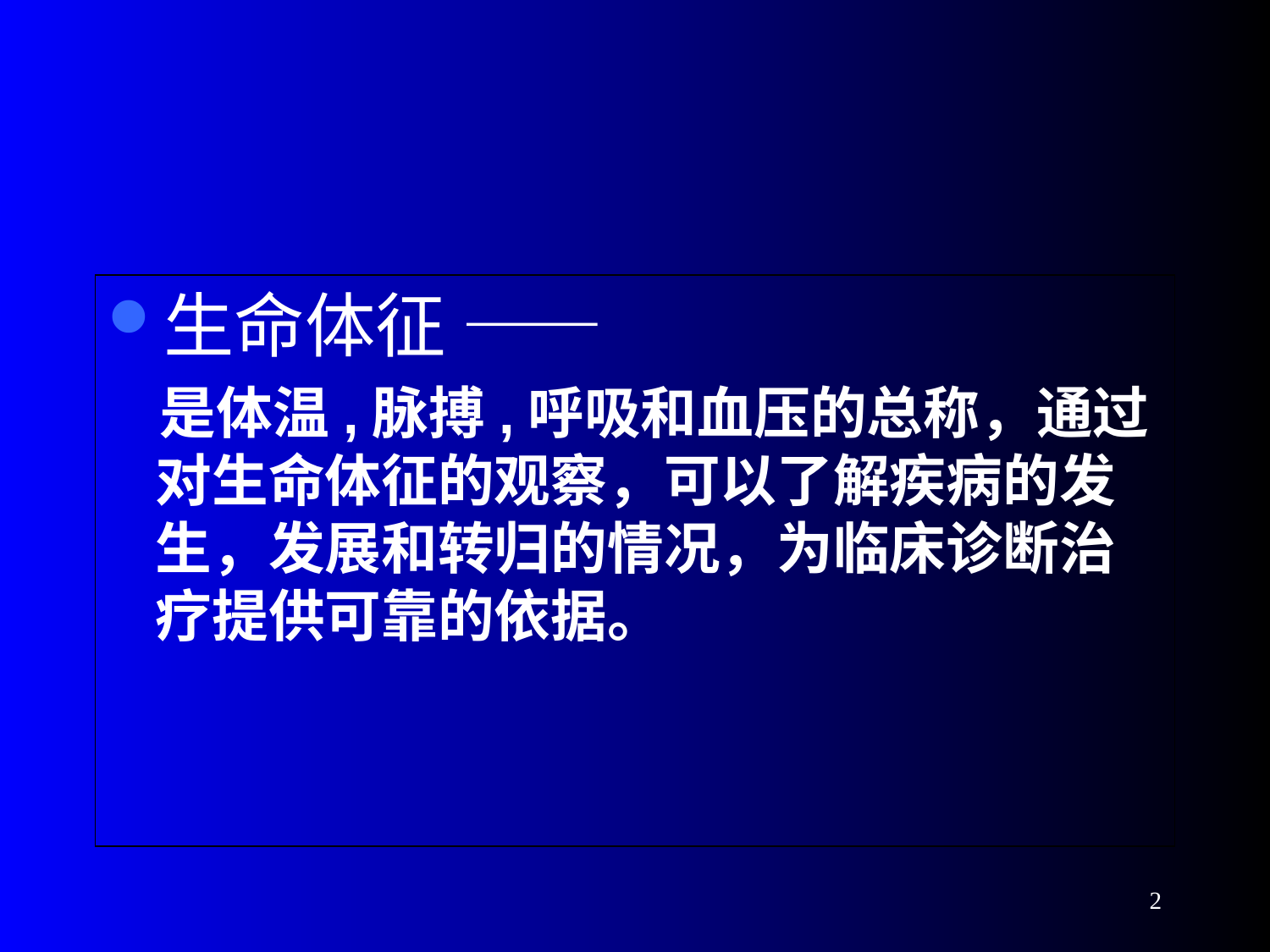

生命体征 ——
   是体温,脉搏,呼吸和血压的总称，通过对生命体征的观察，可以了解疾病的发生，发展和转归的情况，为临床诊断治疗提供可靠的依据。

2